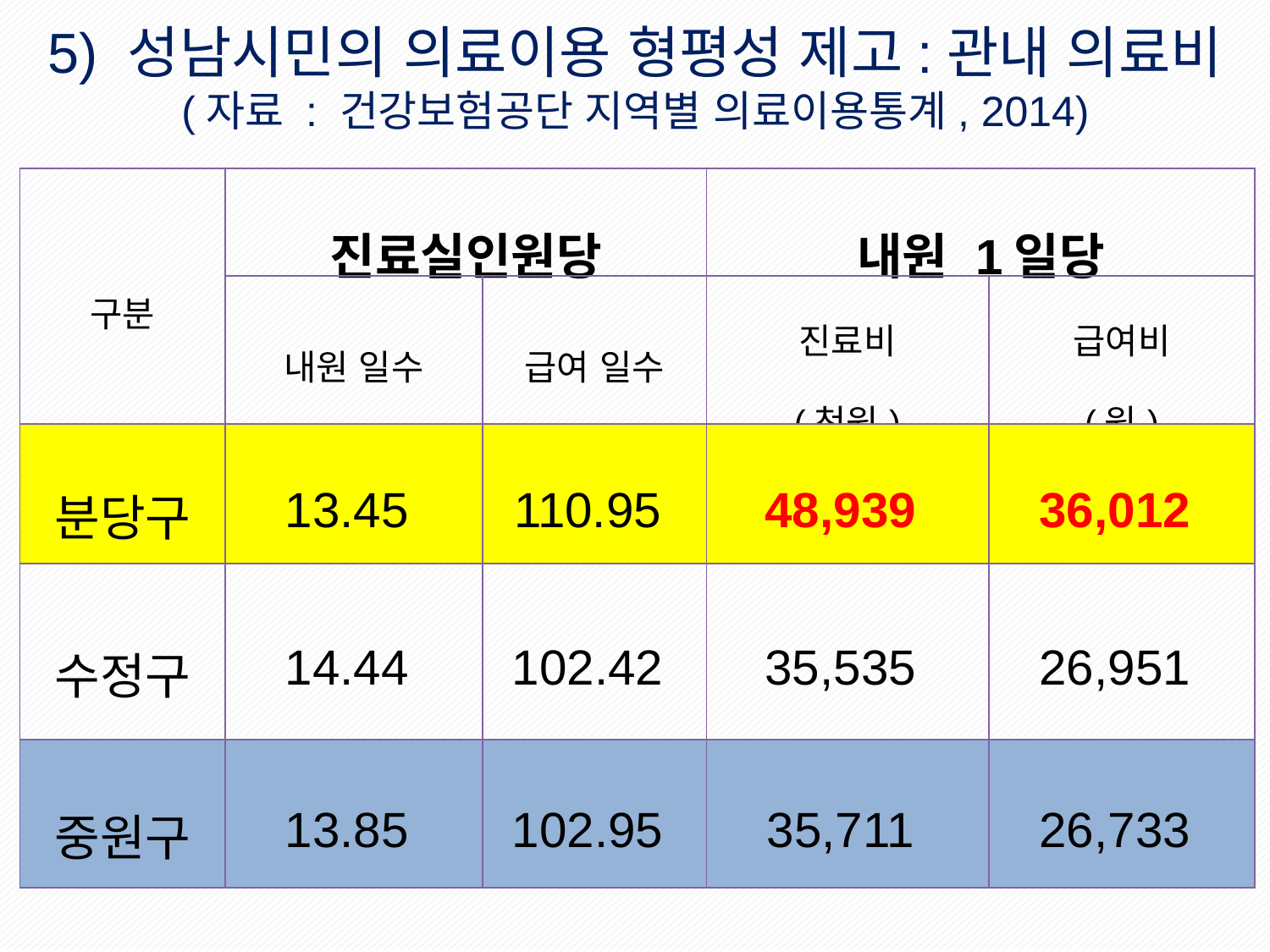

5) 성남시민의 의료이용 형평성 제고:관내 의료비
(자료 : 건강보험공단 지역별 의료이용통계, 2014)

| 구분 | 진료실인원당 |  | 내원 1일당 |  |
| --- | --- | --- | --- | --- |
|  | 내원 일수 | 급여 일수 | 진료비 (천원) | 급여비 (원) |
| 분당구 | 13.45 | 110.95 | 48,939 | 36,012 |
| 수정구 | 14.44 | 102.42 | 35,535 | 26,951 |
| 중원구 | 13.85 | 102.95 | 35,711 | 26,733 |

50